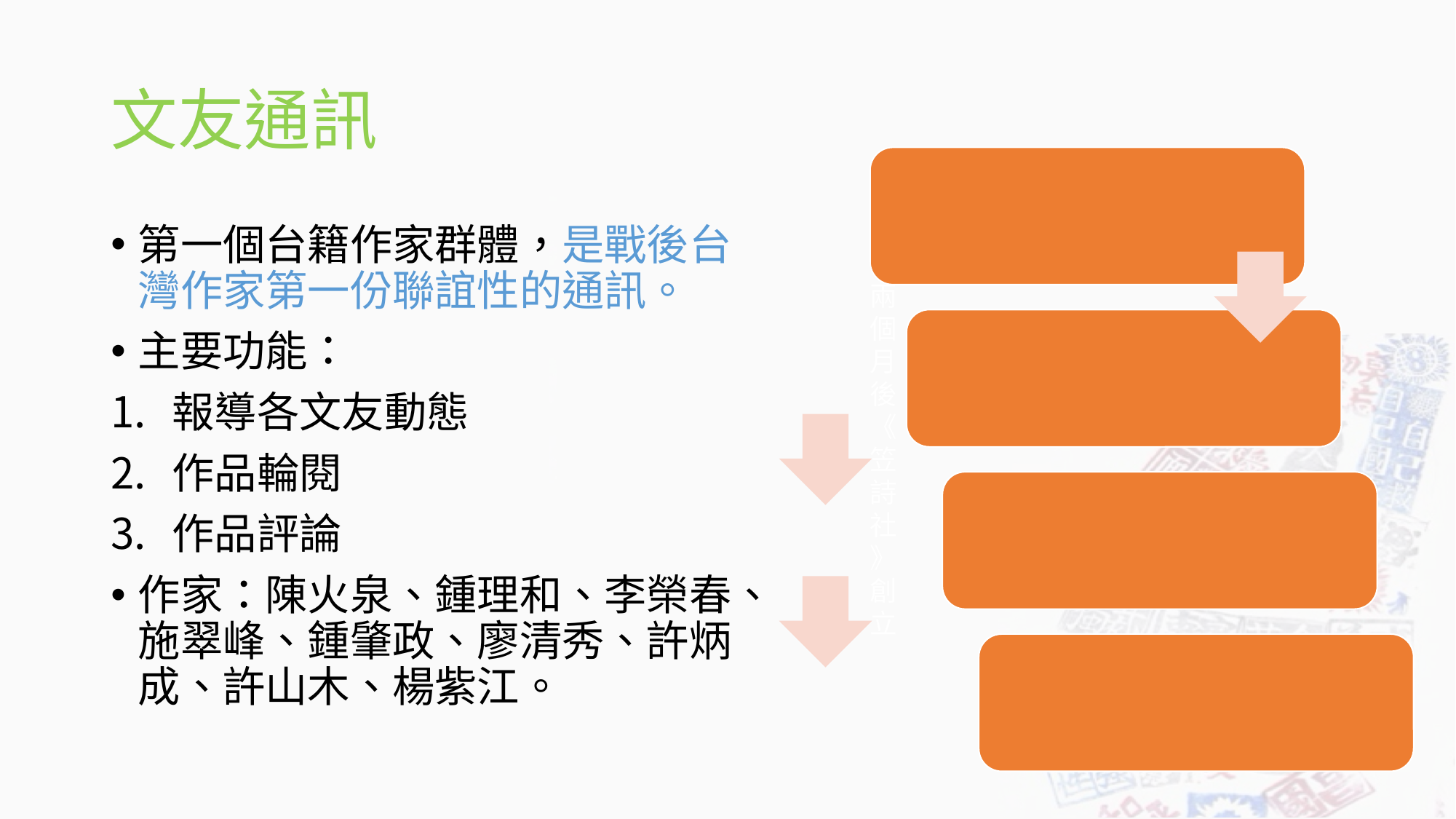

# 文友通訊
兩個月後《笠詩社》創立
第一個台籍作家群體，是戰後台灣作家第一份聯誼性的通訊。
主要功能：
報導各文友動態
作品輪閱
作品評論
作家：陳火泉、鍾理和、李榮春、施翠峰、鍾肇政、廖清秀、許炳成、許山木、楊紫江。